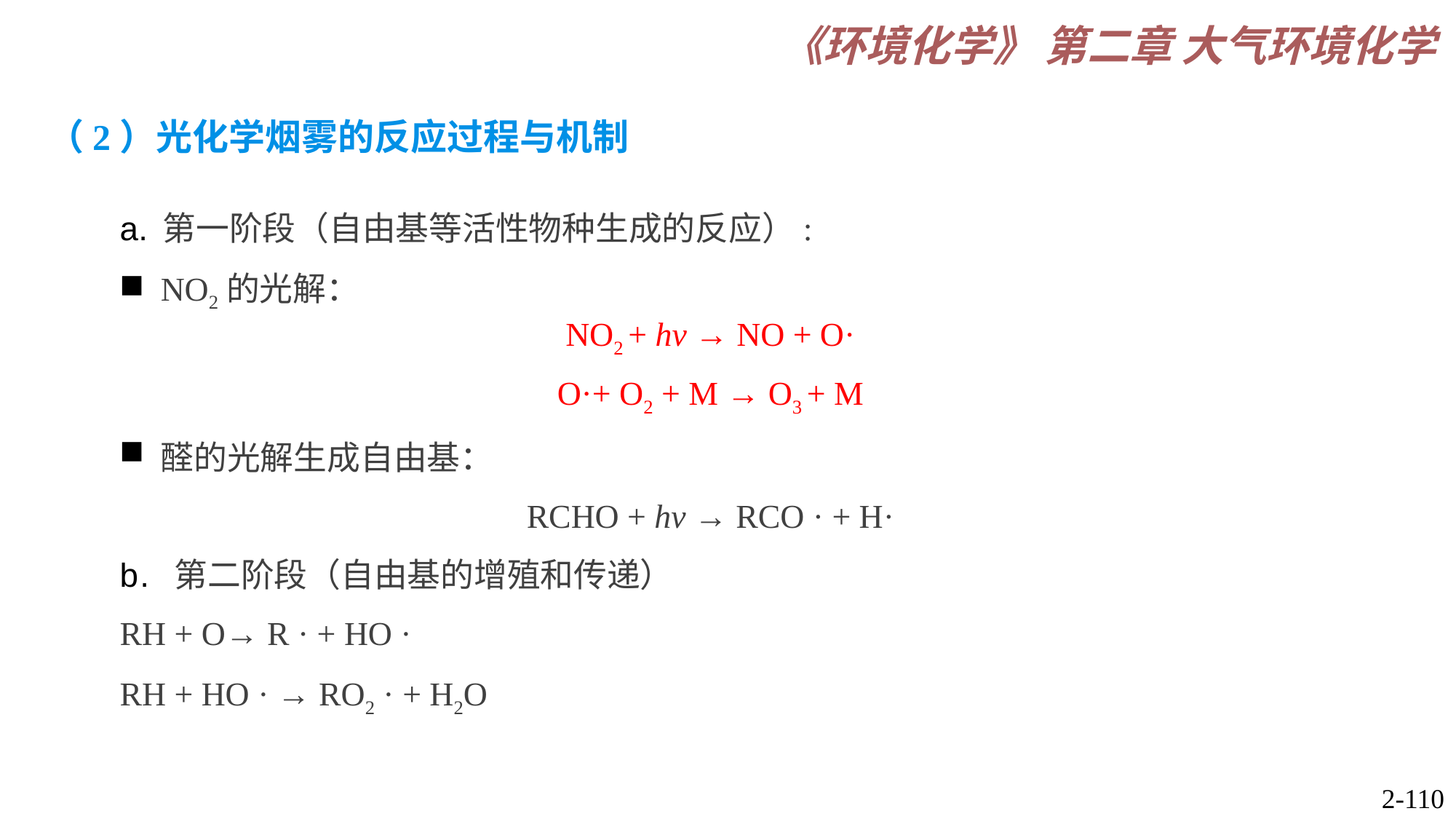

（2）光化学烟雾的反应过程与机制

第一阶段（自由基等活性物种生成的反应）:
NO2的光解：
NO2 + hv → NO + O·
O·+ O2 + M → O3 + M
醛的光解生成自由基：
RCHO + hv → RCO · + H·
第二阶段（自由基的增殖和传递）
RH + O→ R · + HO ·
RH + HO · → RO2 · + H2O

2-110